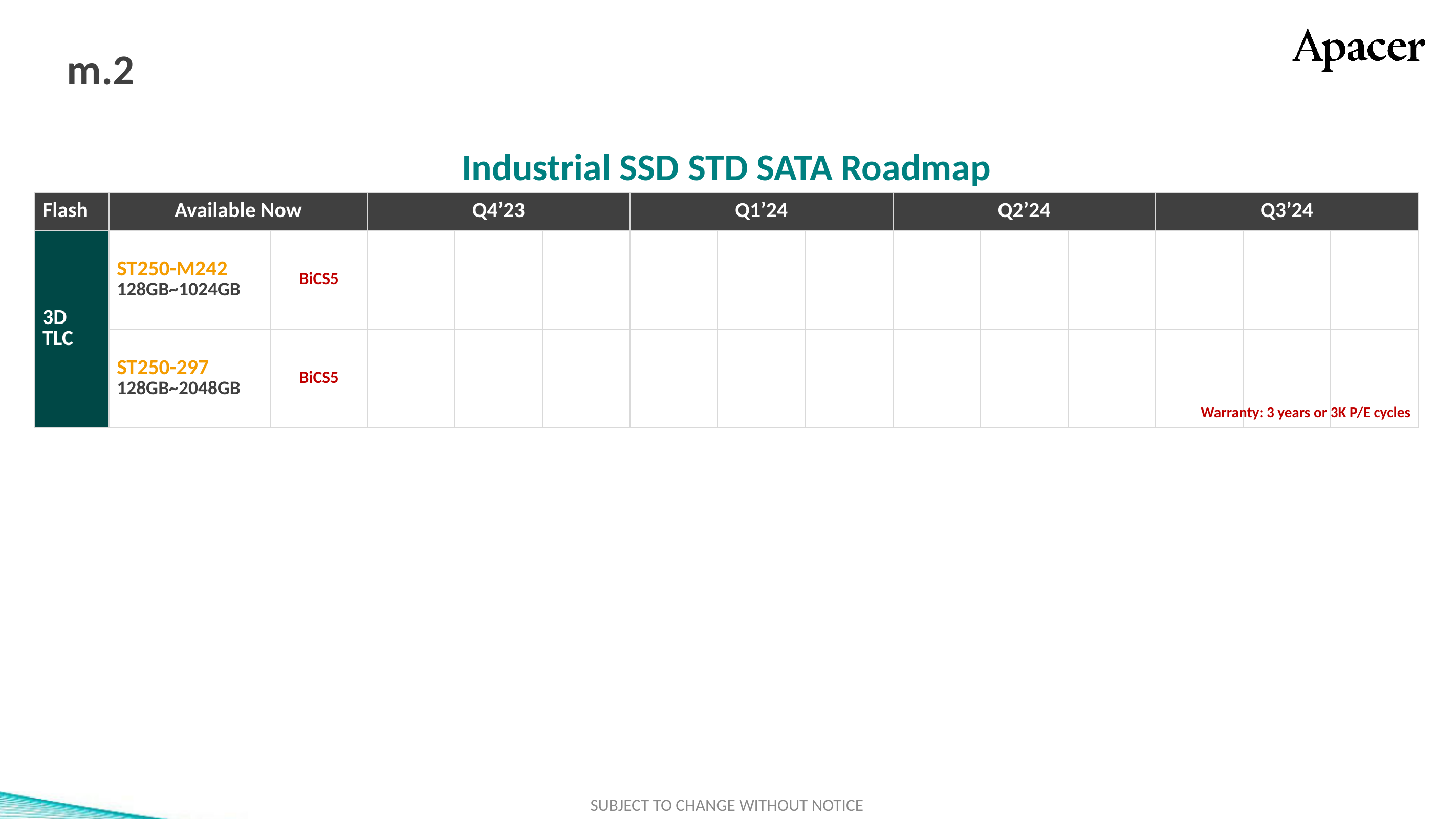

# m.2
Industrial SSD STD SATA Roadmap
| Flash | Available Now |  | Q4’23 |  |  | Q1’24 |  |  | Q2’24 |  |  | Q3’24 |  |  |
| --- | --- | --- | --- | --- | --- | --- | --- | --- | --- | --- | --- | --- | --- | --- |
| 3D TLC | ST250-M242 128GB~1024GB | BiCS5 |  |  |  |  |  |  |  |  |  |  |  |  |
|  | ST250-297 128GB~2048GB | BiCS5 |  |  |  |  |  |  |  |  |  |  |  |  |
標準色
附屬
配色
3D TLC
2D MLC
SLC-lite
SLC
類工

SLC-liteX

 Warranty: 3 years or 3K P/E cycles